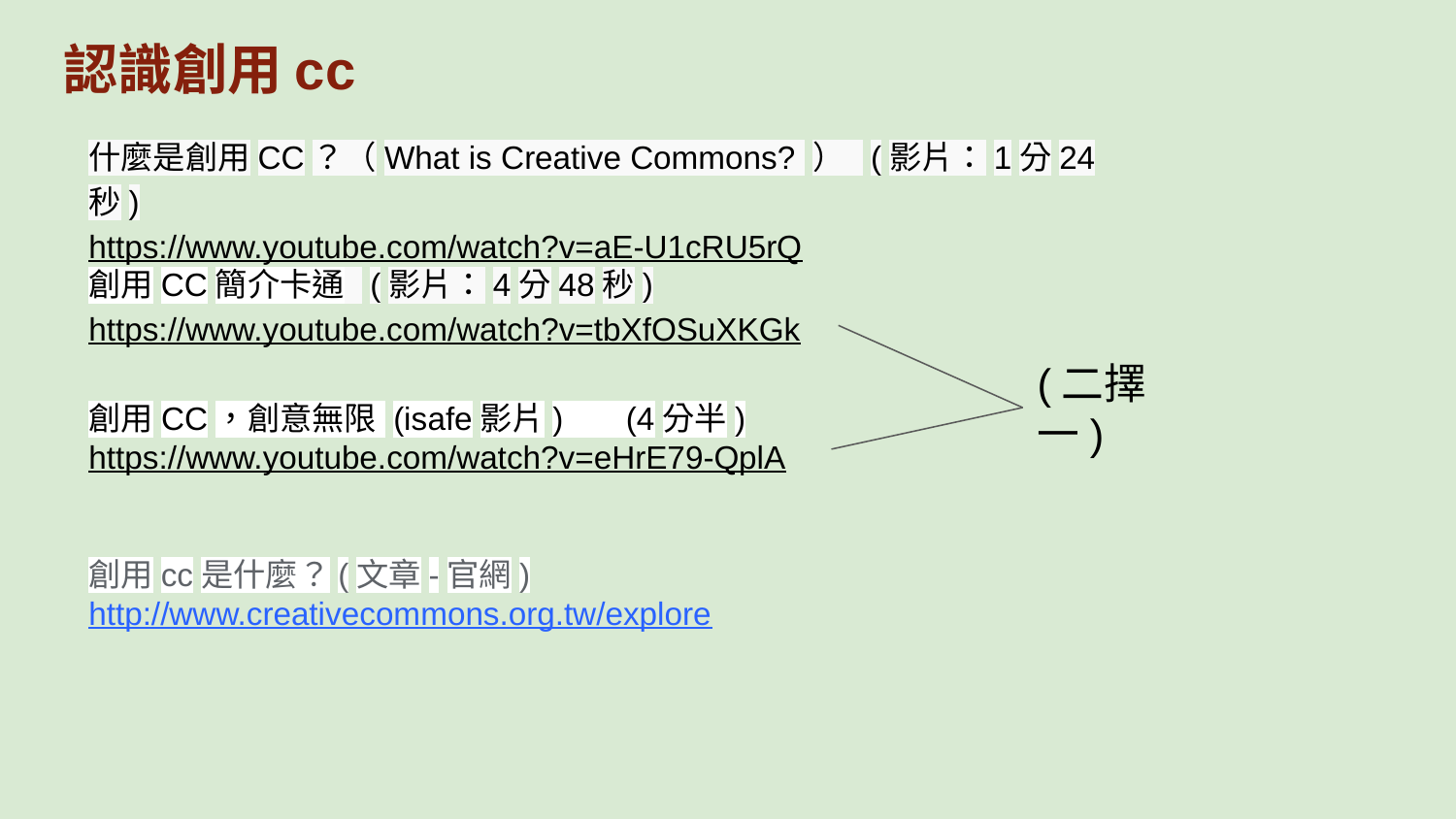

認識創用cc
什麼是創用CC？（What is Creative Commons? ）  (影片：1分24秒)
https://www.youtube.com/watch?v=aE-U1cRU5rQ
創用CC簡介卡通  (影片：4分48秒)
https://www.youtube.com/watch?v=tbXfOSuXKGk
(二擇一)
創用CC，創意無限 (isafe影片)       (4分半)
https://www.youtube.com/watch?v=eHrE79-QplA

創用cc是什麼？(文章-官網)
http://www.creativecommons.org.tw/explore